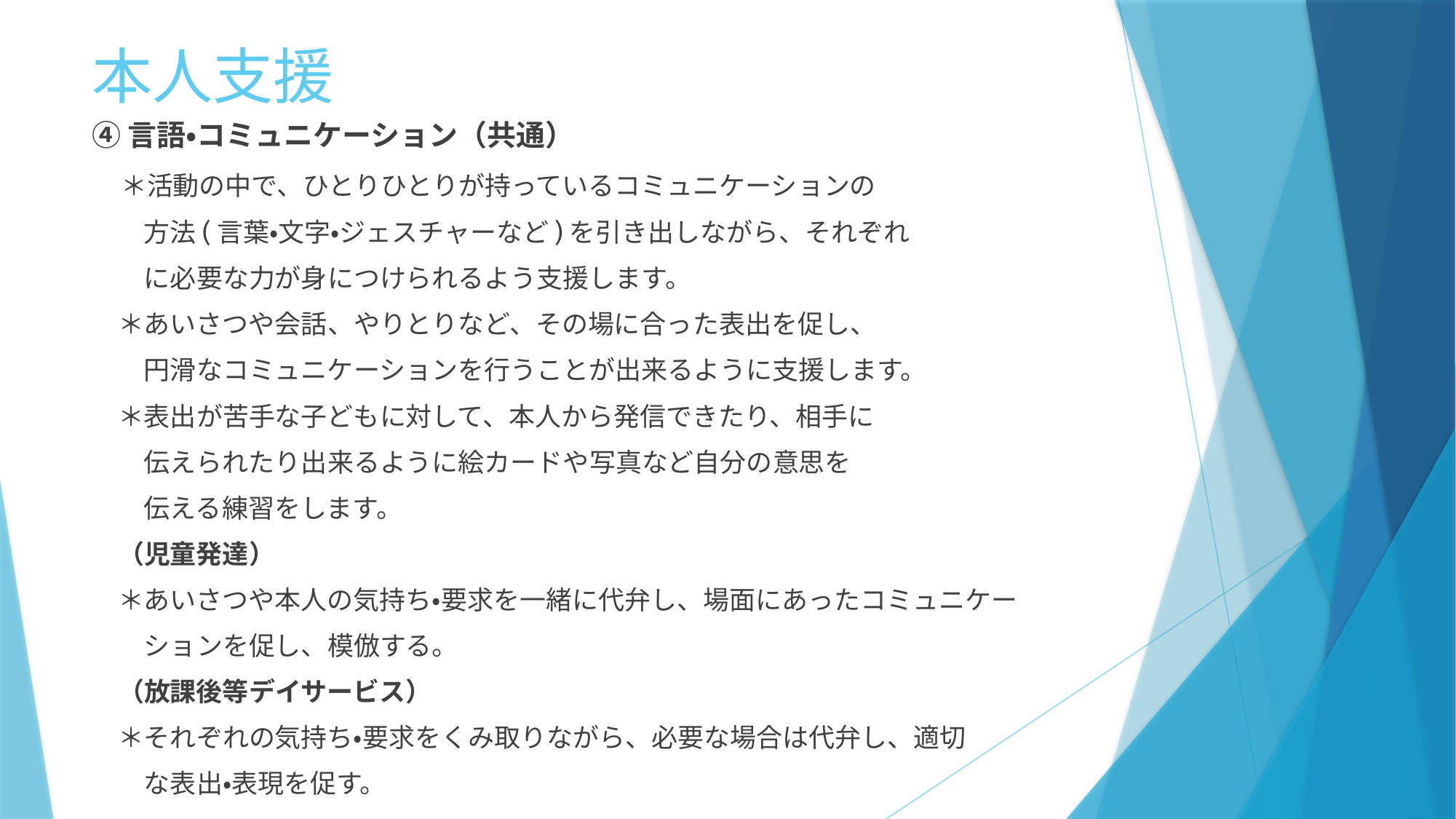

# 本人支援
④言語・コミュニケーション（共通）
　＊活動の中で、ひとりひとりが持っているコミュニケーションの
　　方法(言葉・文字・ジェスチャーなど)を引き出しながら、それぞれ
　　に必要な力が身につけられるよう支援します。
　＊あいさつや会話、やりとりなど、その場に合った表出を促し、
　　円滑なコミュニケーションを行うことが出来るように支援します。
　＊表出が苦手な子どもに対して、本人から発信できたり、相手に
　　伝えられたり出来るように絵カードや写真など自分の意思を
　　伝える練習をします。
　（児童発達）
　＊あいさつや本人の気持ち・要求を一緒に代弁し、場面にあったコミュニケー
　　ションを促し、模倣する。
　（放課後等デイサービス）
　＊それぞれの気持ち・要求をくみ取りながら、必要な場合は代弁し、適切
　　な表出・表現を促す。